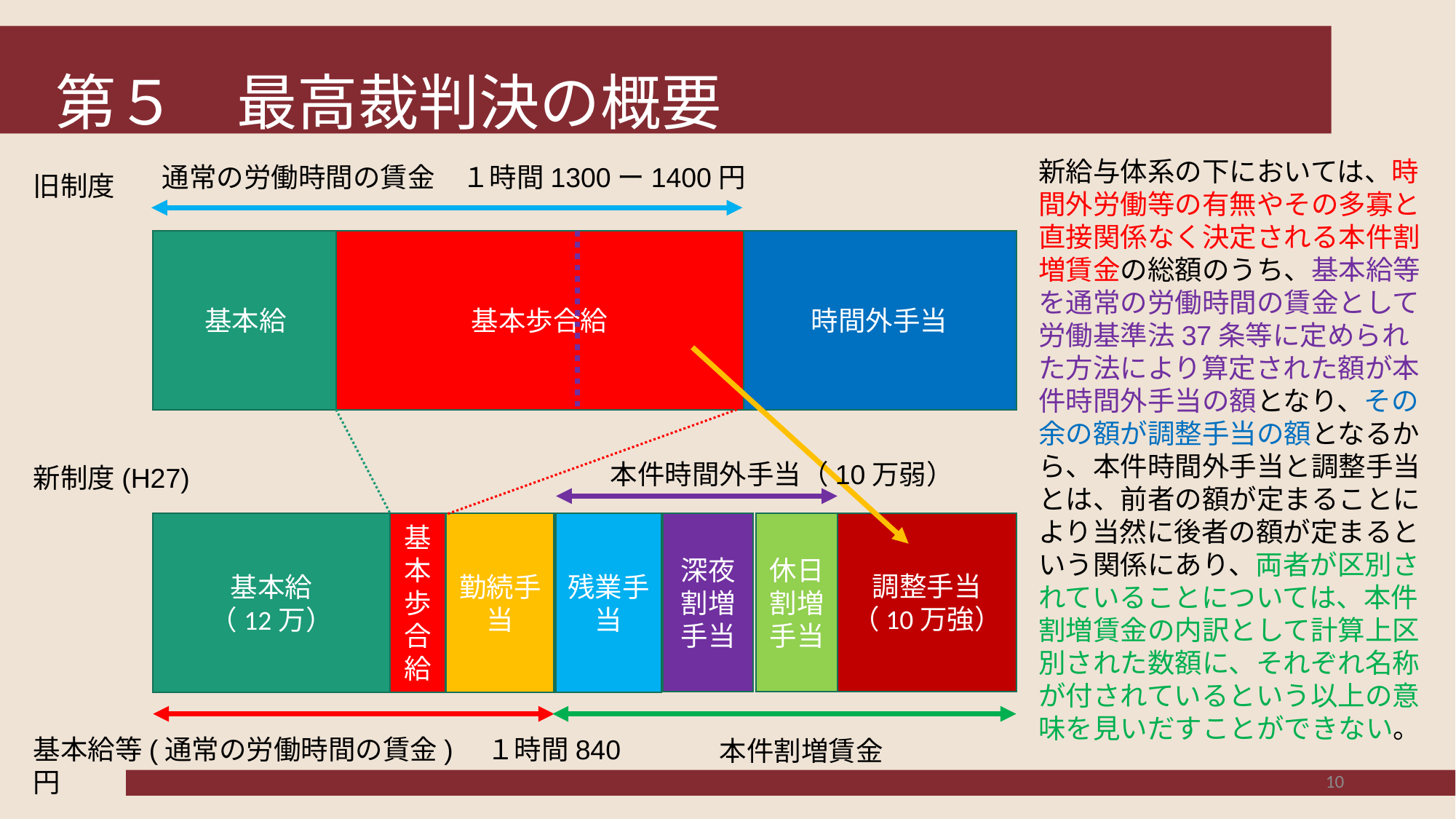

# 第５　最高裁判決の概要
新給与体系の下においては、時間外労働等の有無やその多寡と直接関係なく決定される本件割増賃金の総額のうち、基本給等を通常の労働時間の賃金として労働基準法37条等に定められた方法により算定された額が本件時間外手当の額となり、その余の額が調整手当の額となるから、本件時間外手当と調整手当とは、前者の額が定まることにより当然に後者の額が定まるという関係にあり、両者が区別されていることについては、本件割増賃金の内訳として計算上区別された数額に、それぞれ名称が付されているという以上の意味を見いだすことができない。
通常の労働時間の賃金　１時間1300ー1400円
旧制度
基本給
基本歩合給
時間外手当
本件時間外手当（10万弱）
新制度(H27)
深夜割増手当
休日割増手当
調整手当（10万強）
基本給
（12万）
基本歩合給
勤続手当
残業手当
基本給等(通常の労働時間の賃金)　１時間840円
本件割増賃金
10